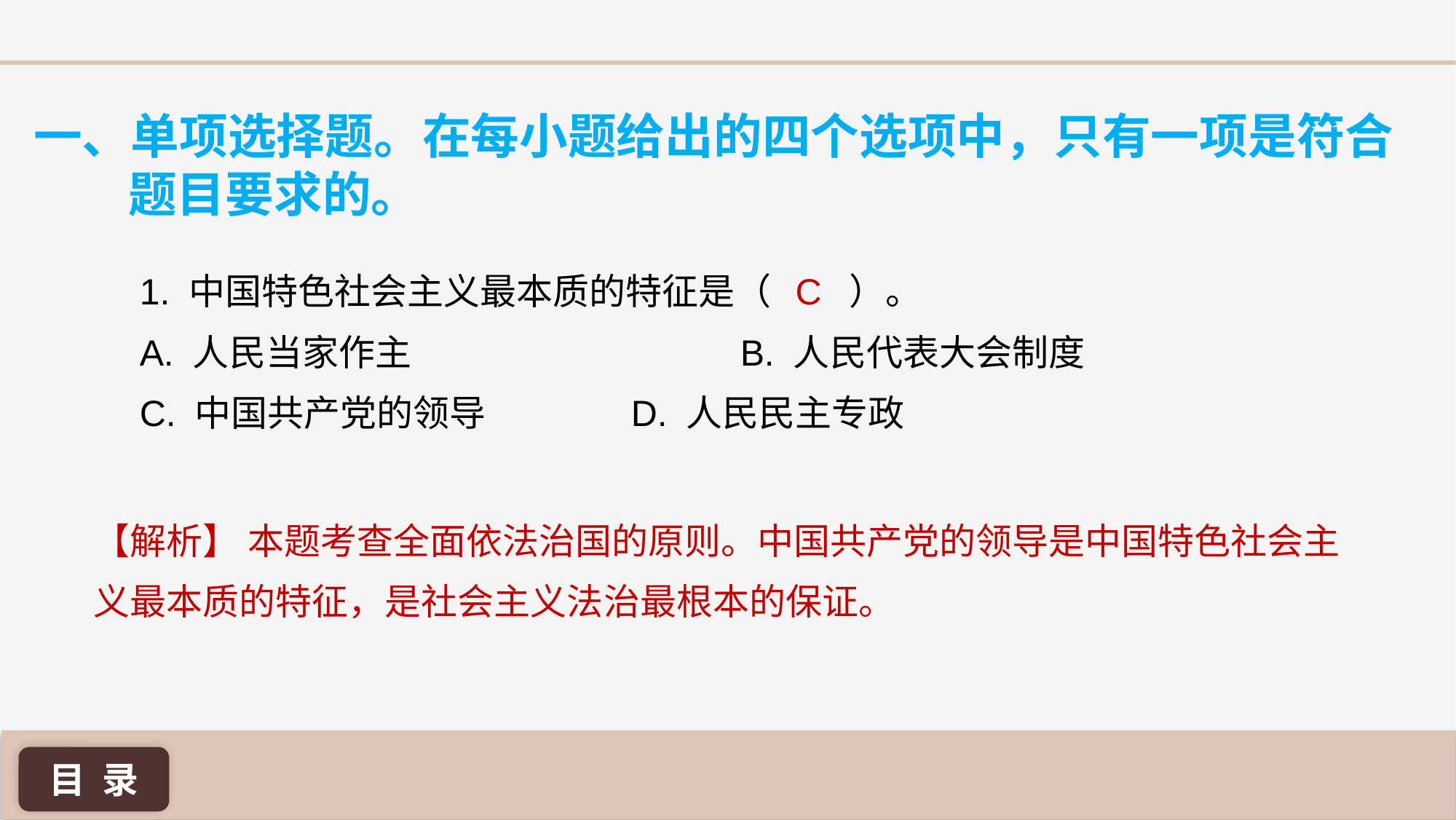

一、单项选择题。在每小题给出的四个选项中，只有一项是符合题目要求的。
C
1. 中国特色社会主义最本质的特征是（ 	）。
A. 人民当家作主 			B. 人民代表大会制度
C. 中国共产党的领导 		D. 人民民主专政
【解析】 本题考查全面依法治国的原则。中国共产党的领导是中国特色社会主义最本质的特征，是社会主义法治最根本的保证。